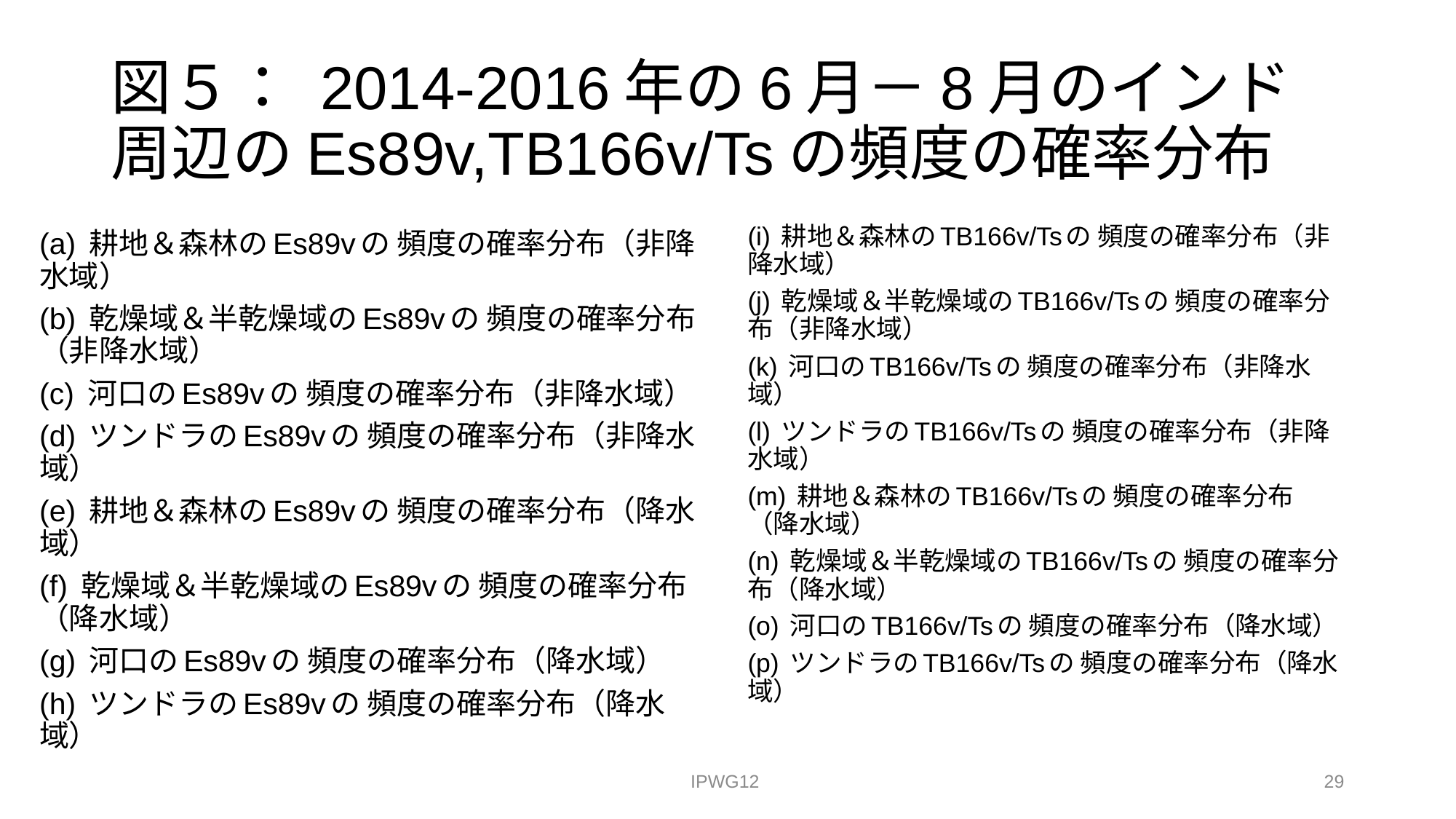

# 図５： 2014-2016年の6月－8月のインド周辺のEs89v,TB166v/Tsの頻度の確率分布
(i) 耕地＆森林のTB166v/Tsの 頻度の確率分布（非降水域）
(j) 乾燥域＆半乾燥域のTB166v/Tsの 頻度の確率分布（非降水域）
(k) 河口のTB166v/Tsの 頻度の確率分布（非降水域）
(l) ツンドラのTB166v/Tsの 頻度の確率分布（非降水域）
(m) 耕地＆森林のTB166v/Tsの 頻度の確率分布（降水域）
(n) 乾燥域＆半乾燥域のTB166v/Tsの 頻度の確率分布（降水域）
(o) 河口のTB166v/Tsの 頻度の確率分布（降水域）
(p) ツンドラのTB166v/Tsの 頻度の確率分布（降水域）

(a) 耕地＆森林のEs89vの 頻度の確率分布（非降水域）
(b) 乾燥域＆半乾燥域のEs89vの 頻度の確率分布（非降水域）
(c) 河口のEs89vの 頻度の確率分布（非降水域）
(d) ツンドラのEs89vの 頻度の確率分布（非降水域）
(e) 耕地＆森林のEs89vの 頻度の確率分布（降水域）
(f) 乾燥域＆半乾燥域のEs89vの 頻度の確率分布（降水域）
(g) 河口のEs89vの 頻度の確率分布（降水域）
(h) ツンドラのEs89vの 頻度の確率分布（降水域）

IPWG12
29